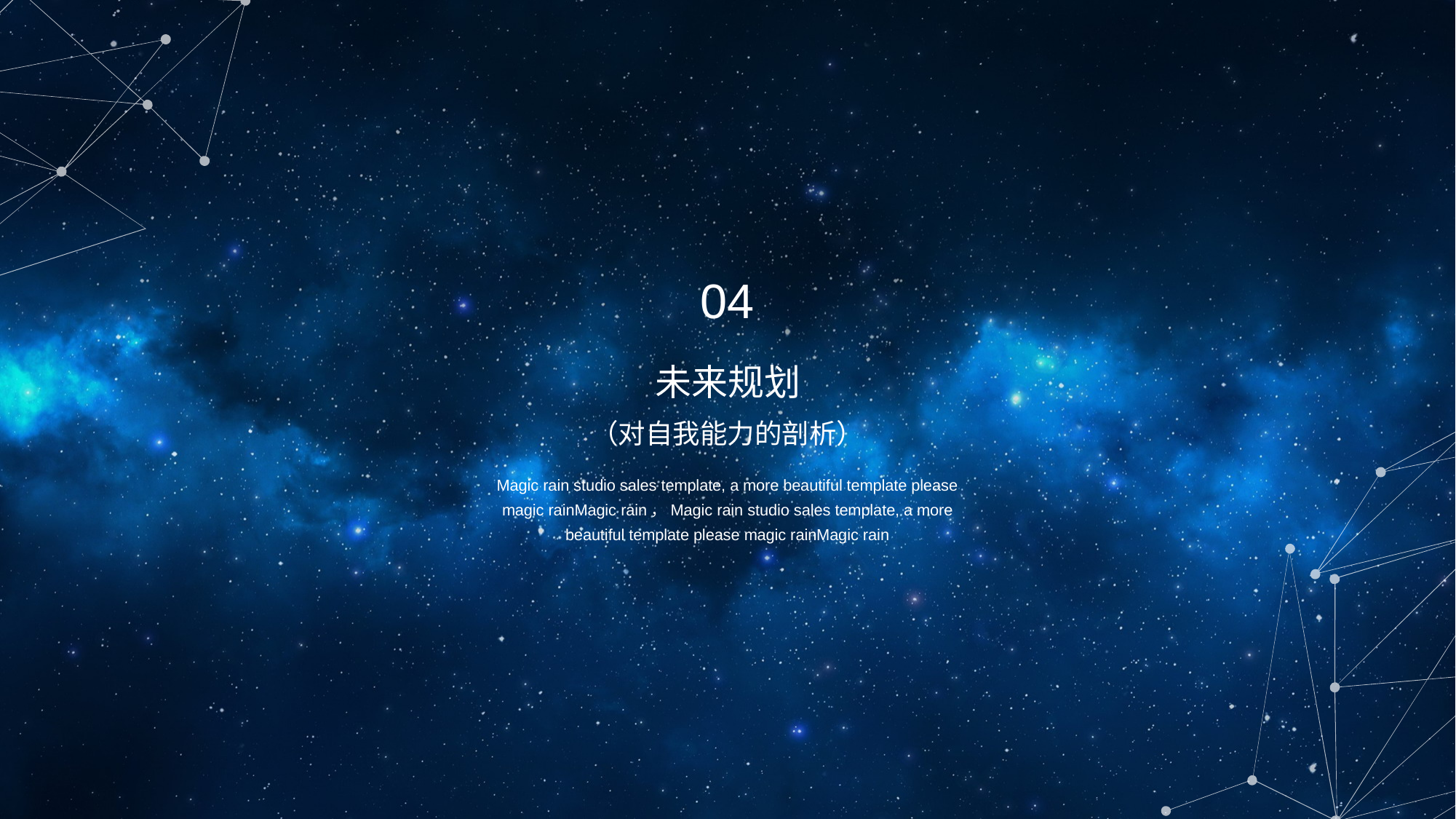

04
未来规划
（对自我能力的剖析）
Magic rain studio sales template, a more beautiful template please magic rainMagic rain，Magic rain studio sales template, a more beautiful template please magic rainMagic rain